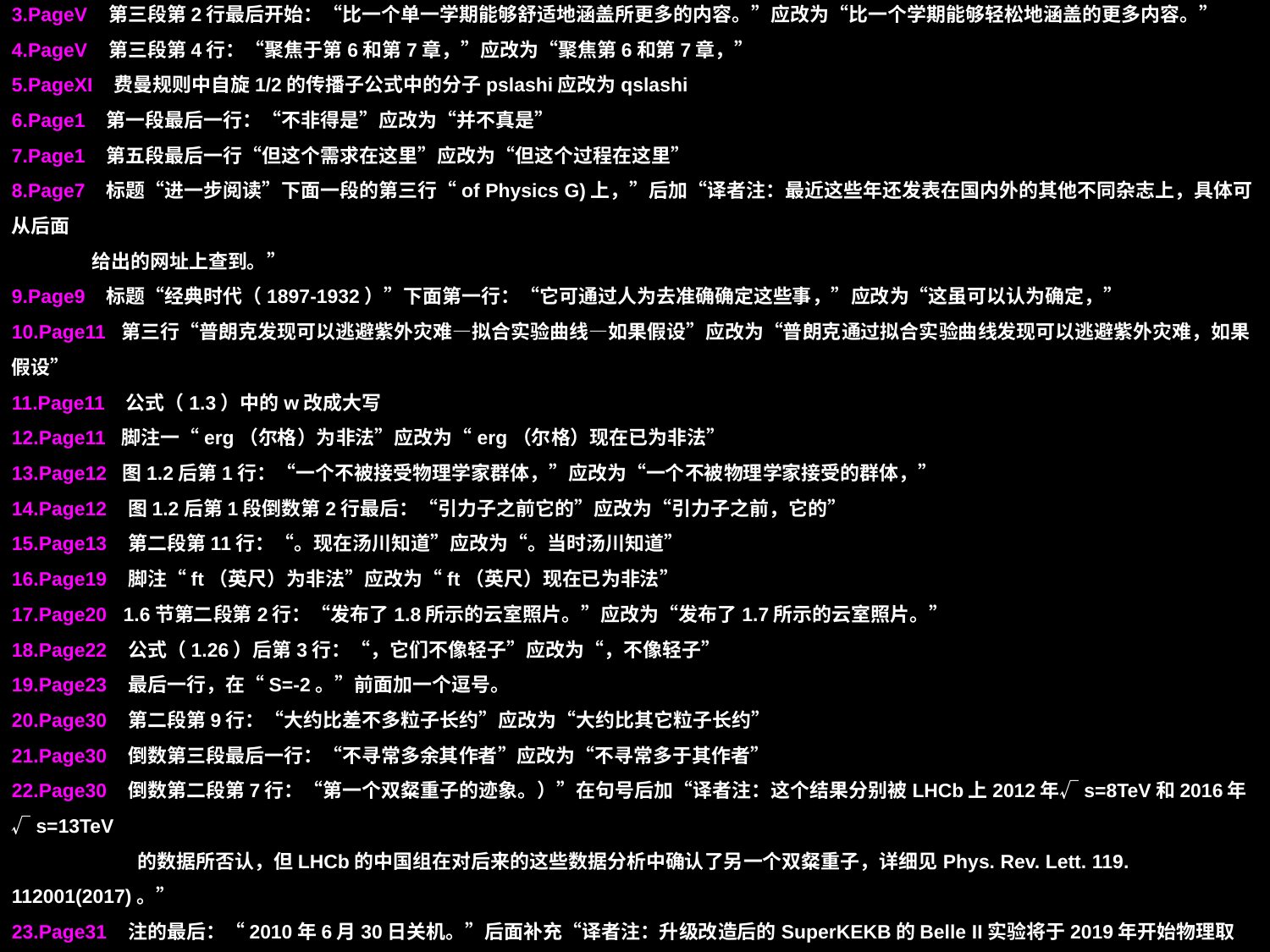

# 1. PageIII   Line5：“标准模型永远会作为一个为实验”应改为“标准模型永远会是一个为实验” 2.PageIII   第二段第10行：“稍微涉猎一点点，”应改为“稍微涉猎一点，” 3.PageV   第三段第2行最后开始：“比一个单一学期能够舒适地涵盖所更多的内容。”应改为“比一个学期能够轻松地涵盖的更多内容。” 4.PageV   第三段第4行：“聚焦于第6和第7章，”应改为“聚焦第6和第7章，” 5.PageXI   费曼规则中自旋1/2的传播子公式中的分子pslashi应改为qslashi 6.Page1   第一段最后一行：“不非得是”应改为“并不真是” 7.Page1   第五段最后一行“但这个需求在这里”应改为“但这个过程在这里” 8.Page7   标题“进一步阅读”下面一段的第三行“of Physics G)上，”后加“译者注：最近这些年还发表在国内外的其他不同杂志上，具体可从后面 给出的网址上查到。” 9.Page9   标题“经典时代（1897-1932）”下面第一行：“它可通过人为去准确确定这些事，”应改为“这虽可以认为确定，” 10.Page11  第三行“普朗克发现可以逃避紫外灾难—拟合实验曲线—如果假设”应改为“普朗克通过拟合实验曲线发现可以逃避紫外灾难，如果假设” 11.Page11   公式（1.3）中的w改成大写 12.Page11  脚注一“erg（尔格）为非法”应改为“erg（尔格）现在已为非法” 13.Page12  图1.2后第1行：“一个不被接受物理学家群体，”应改为“一个不被物理学家接受的群体，” 14.Page12   图1.2后第1段倒数第2行最后：“引力子之前它的”应改为“引力子之前，它的” 15.Page13   第二段第11行：“。现在汤川知道”应改为“。当时汤川知道” 16.Page19   脚注“ft（英尺）为非法”应改为“ft（英尺）现在已为非法” 17.Page20   1.6节第二段第2行：“发布了1.8所示的云室照片。”应改为“发布了1.7所示的云室照片。” 18.Page22   公式（1.26）后第3行：“，它们不像轻子”应改为“，不像轻子” 19.Page23   最后一行，在“S=-2。”前面加一个逗号。 20.Page30   第二段第9行：“大约比差不多粒子长约”应改为“大约比其它粒子长约” 21.Page30   倒数第三段最后一行：“不寻常多余其作者”应改为“不寻常多于其作者” 22.Page30   倒数第二段第7行：“第一个双粲重子的迹象。）”在句号后加“译者注：这个结果分别被LHCb上2012年√s=8TeV和2016年√s=13TeV 的数据所否认，但LHCb的中国组在对后来的这些数据分析中确认了另一个双粲重子，详细见Phys. Rev. Lett. 119. 112001(2017)。” 23.Page31   注的最后：“2010年6月30日关机。”后面补充“译者注：升级改造后的SuperKEKB的Belle II实验将于2019年开始物理取数。” 24.Page48   最后一行的最后：“的数字实际”应改为“的数值实际”